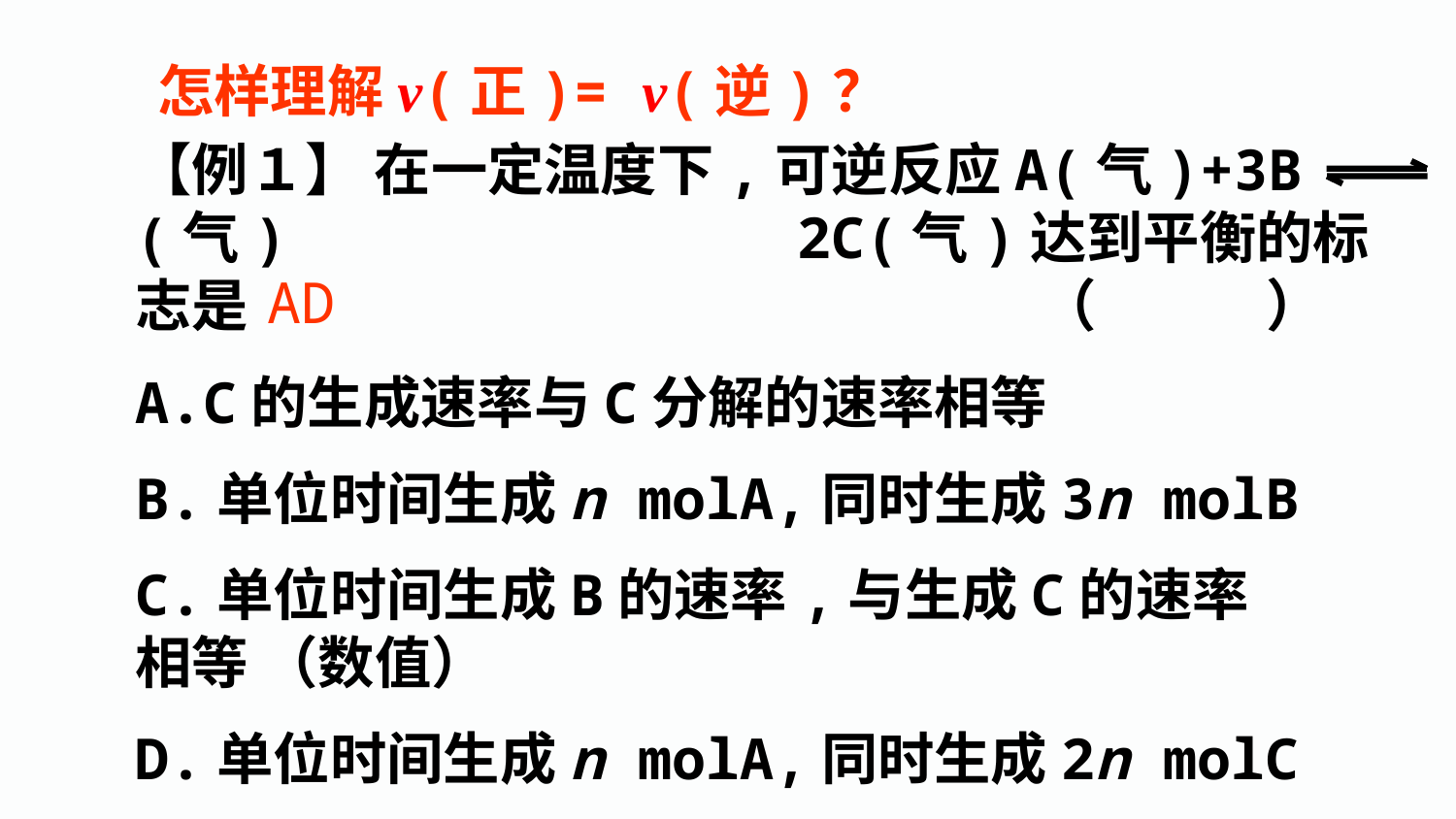

怎样理解v(正)= v(逆)？

【例１】 在一定温度下,可逆反应A(气)+3B(气)               2C(气)达到平衡的标志是　　　　　　　　　　　　　　（　　　）
A.C的生成速率与C分解的速率相等
B.单位时间生成n molA,同时生成3n molB
C.单位时间生成B的速率,与生成C的速率           相等 （数值）
D.单位时间生成n molA,同时生成2n molC

AD